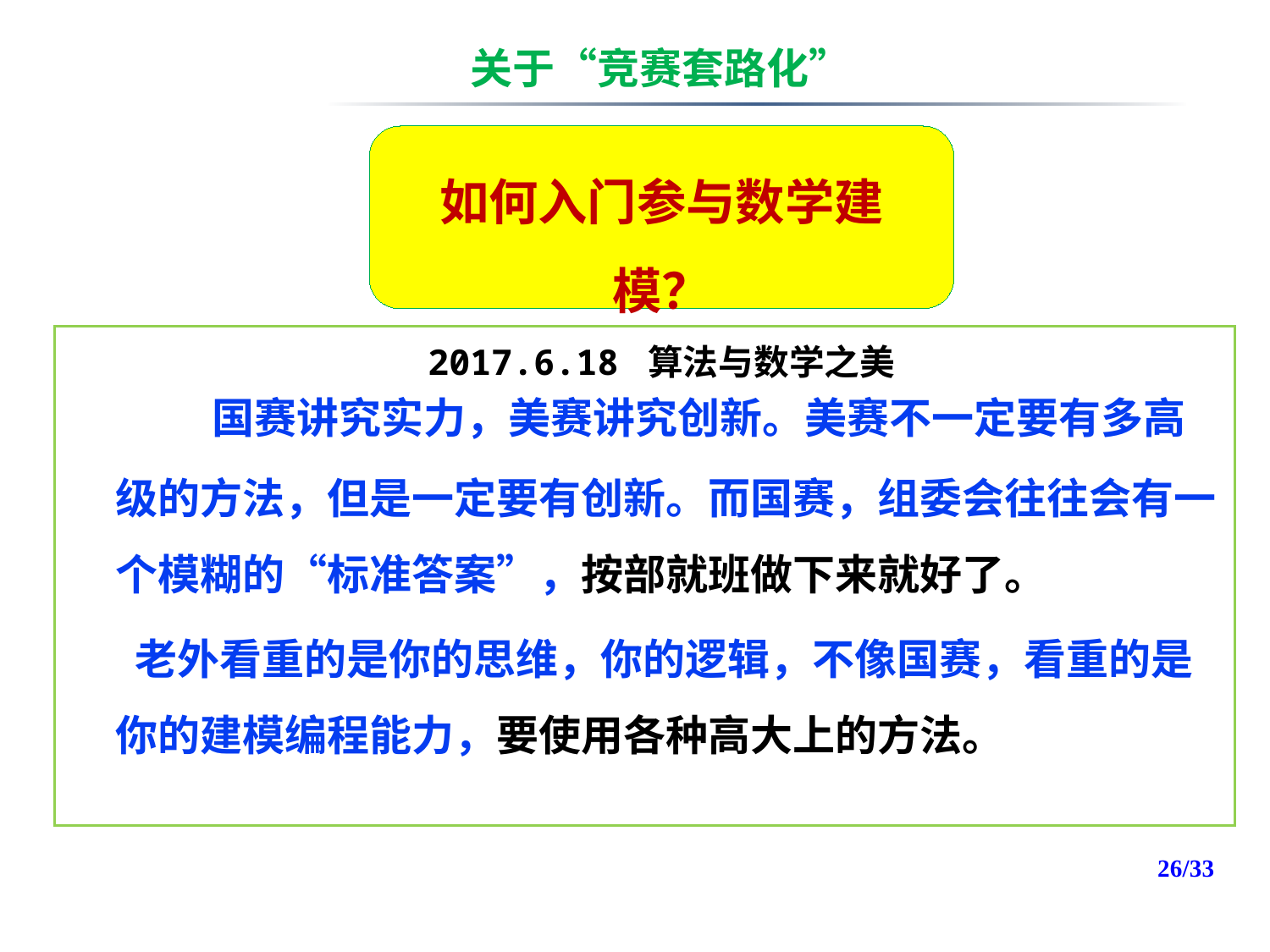

关于“竞赛套路化”
如何入门参与数学建模？
2017.6.18 算法与数学之美
         国赛讲究实力，美赛讲究创新。美赛不一定要有多高级的方法，但是一定要有创新。而国赛，组委会往往会有一个模糊的“标准答案”，按部就班做下来就好了。
      老外看重的是你的思维，你的逻辑，不像国赛，看重的是你的建模编程能力，要使用各种高大上的方法。